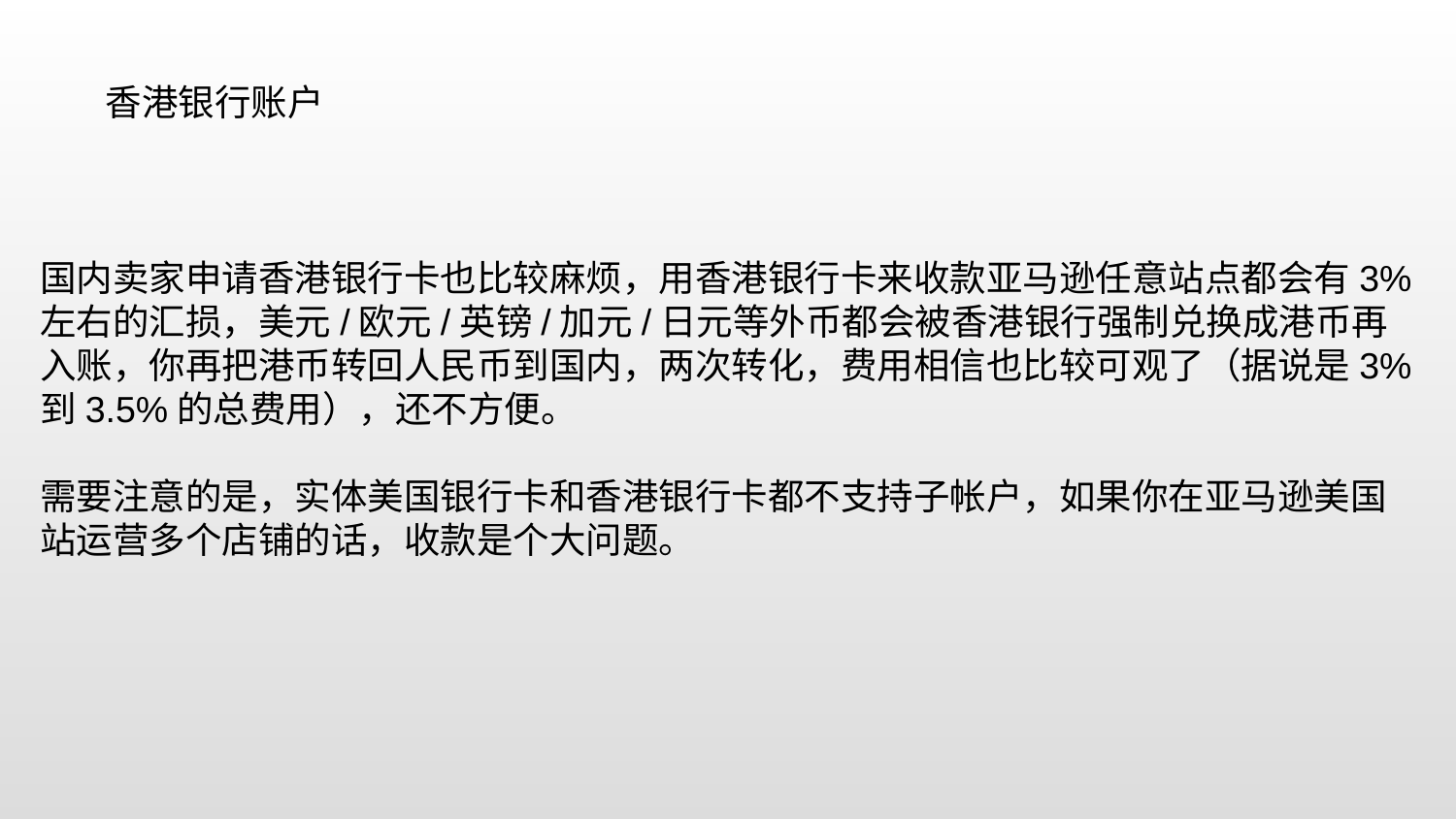

香港银行账户
国内卖家申请香港银行卡也比较麻烦，用香港银行卡来收款亚马逊任意站点都会有3%左右的汇损，美元/欧元/英镑/加元/日元等外币都会被香港银行强制兑换成港币再入账，你再把港币转回人民币到国内，两次转化，费用相信也比较可观了（据说是3%到3.5%的总费用），还不方便。

需要注意的是，实体美国银行卡和香港银行卡都不支持子帐户，如果你在亚马逊美国站运营多个店铺的话，收款是个大问题。